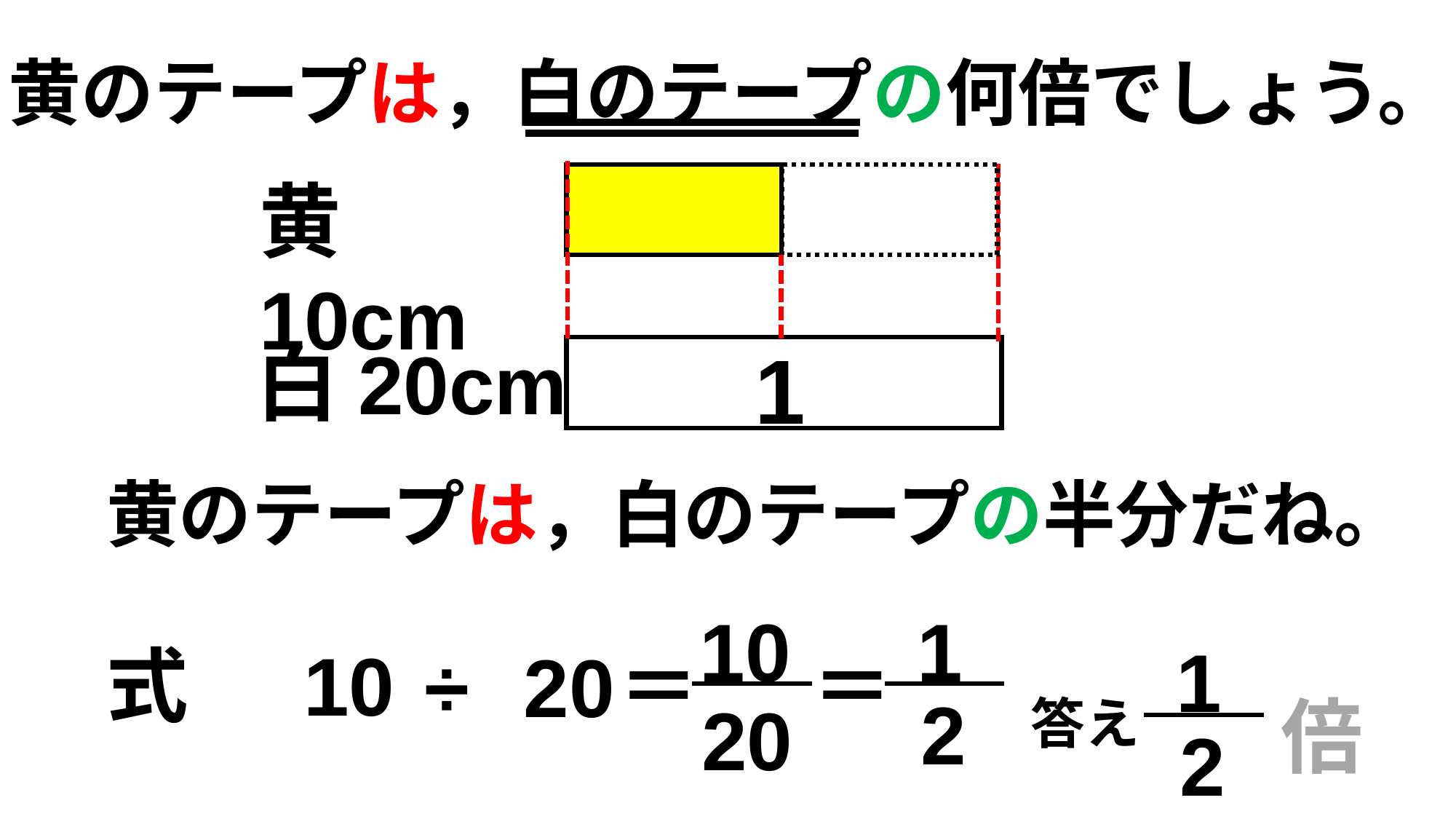

黄のテープは，白のテープの何倍でしょう。

黄10cm

白20cm
1
黄のテープは，白のテープの半分だね。
10
20
1
2
1
2
式
10
÷
20
＝
＝
倍
答え